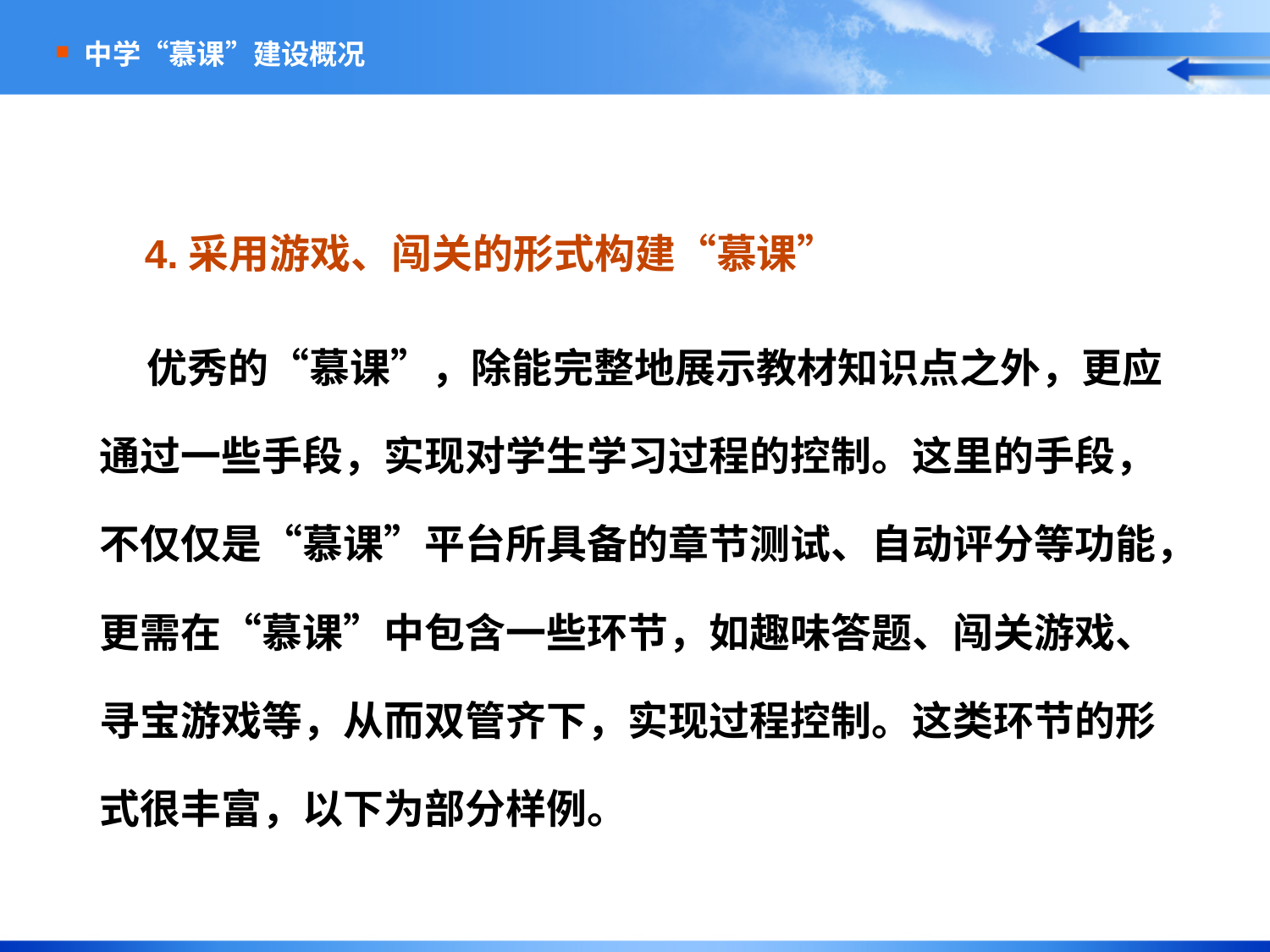

中学“慕课”建设概况
    4.采用游戏、闯关的形式构建“慕课”
    优秀的“慕课”，除能完整地展示教材知识点之外，更应通过一些手段，实现对学生学习过程的控制。这里的手段，不仅仅是“慕课”平台所具备的章节测试、自动评分等功能，更需在“慕课”中包含一些环节，如趣味答题、闯关游戏、寻宝游戏等，从而双管齐下，实现过程控制。这类环节的形式很丰富，以下为部分样例。